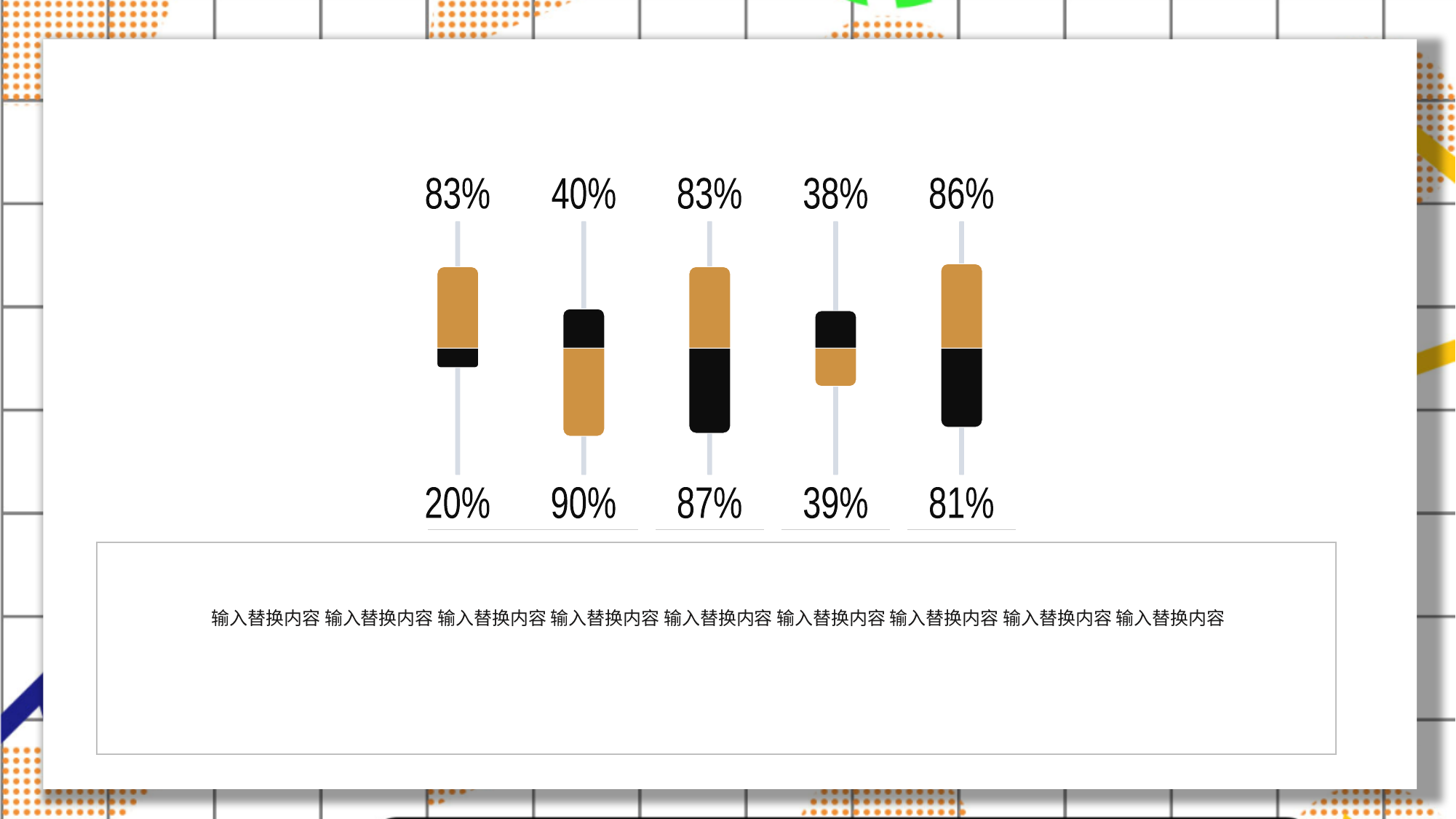

83%

20%

40%

90%

83%

87%

38%

39%

86%

81%

输入替换内容 输入替换内容 输入替换内容 输入替换内容 输入替换内容 输入替换内容 输入替换内容 输入替换内容 输入替换内容